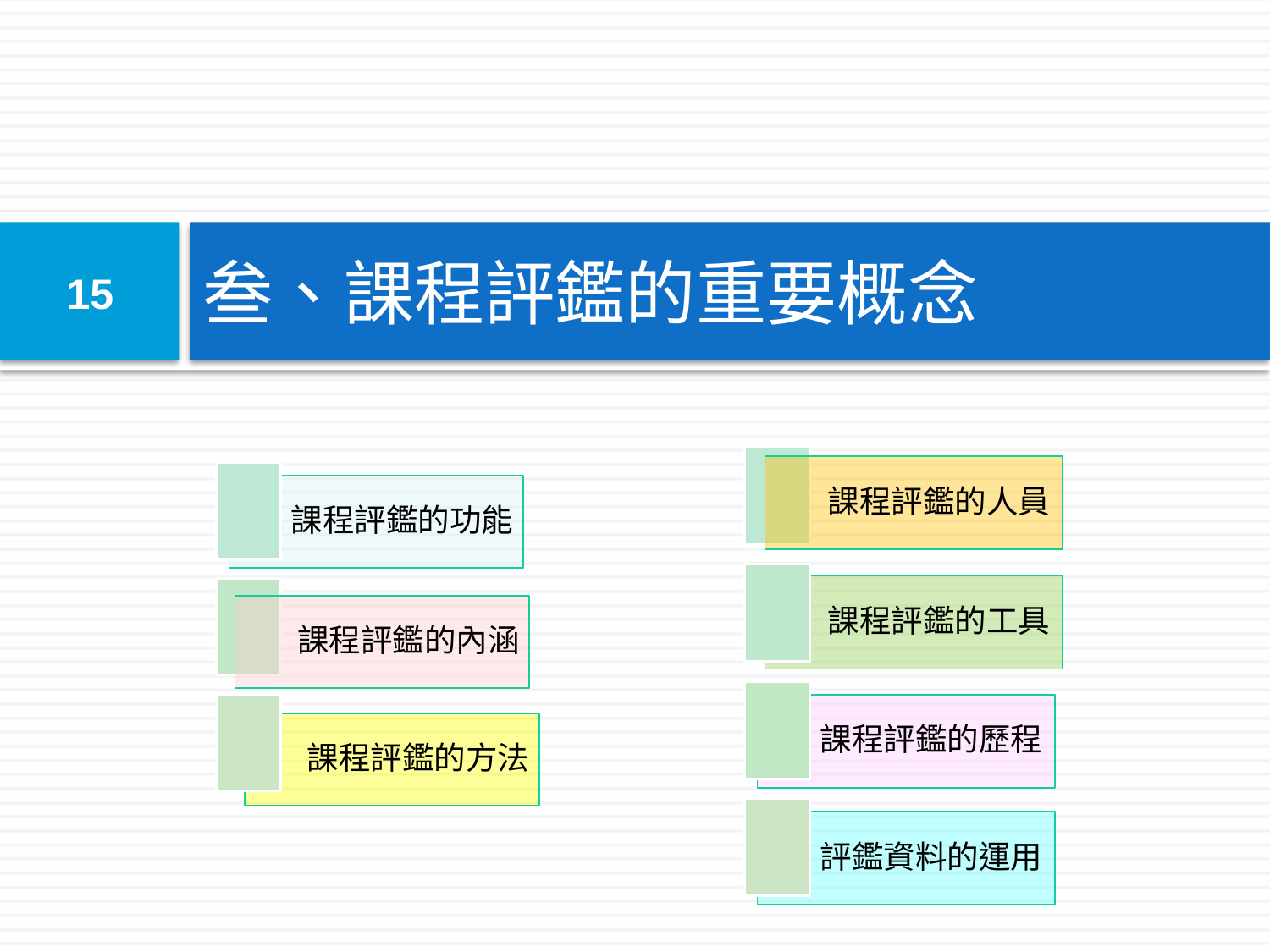

# 叁、課程評鑑的重要概念
15

課程評鑑的工具
課程評鑑的人員
課程評鑑的歷程
評鑑資料的運用
課程評鑑的功能
課程評鑑的方法
課程評鑑的內涵